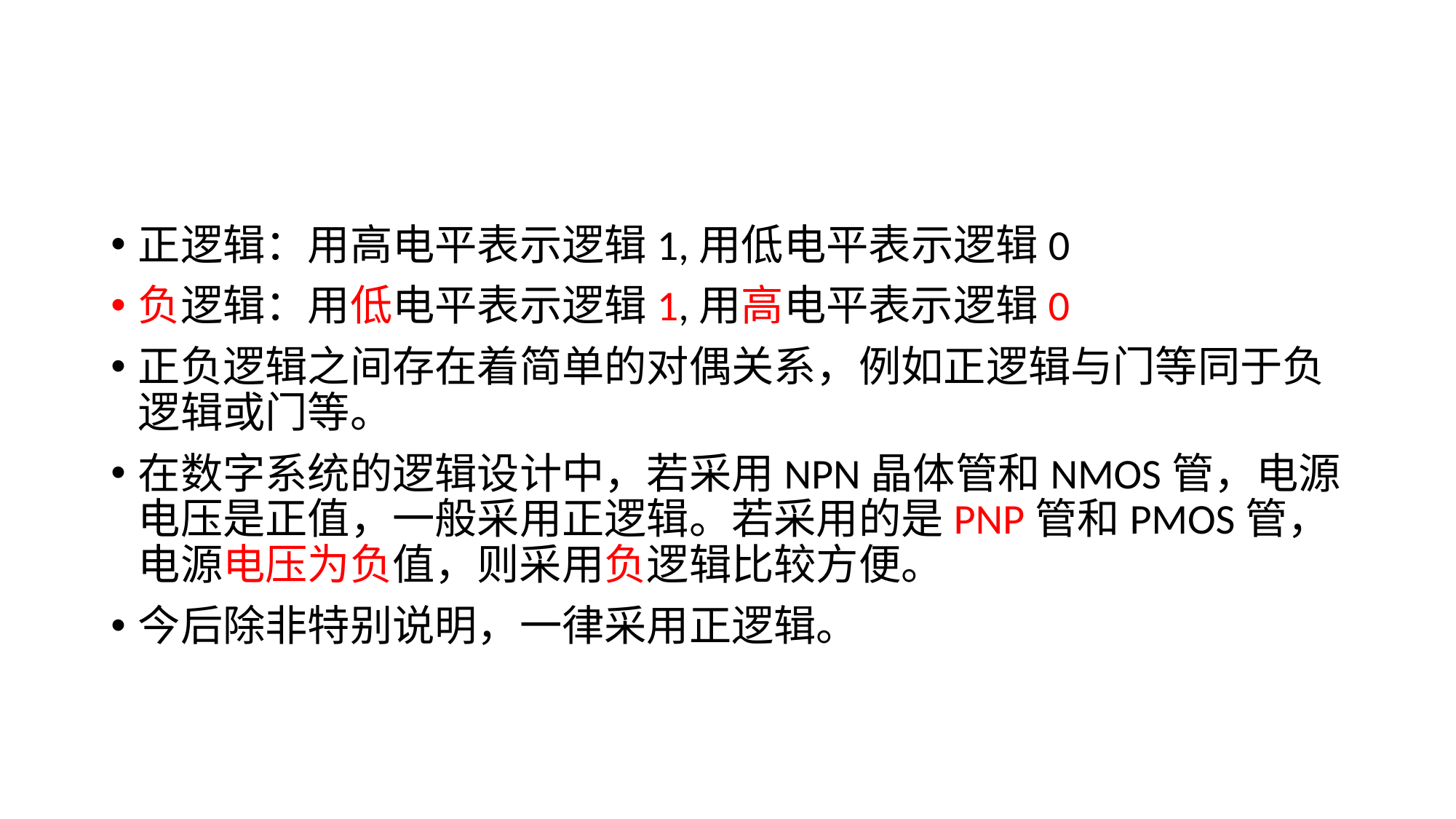

#
正逻辑：用高电平表示逻辑1,用低电平表示逻辑0
负逻辑：用低电平表示逻辑1,用高电平表示逻辑0
正负逻辑之间存在着简单的对偶关系，例如正逻辑与门等同于负逻辑或门等。
在数字系统的逻辑设计中，若采用NPN晶体管和NMOS管，电源电压是正值，一般采用正逻辑。若采用的是PNP管和PMOS管，电源电压为负值，则采用负逻辑比较方便。
今后除非特别说明，一律采用正逻辑。